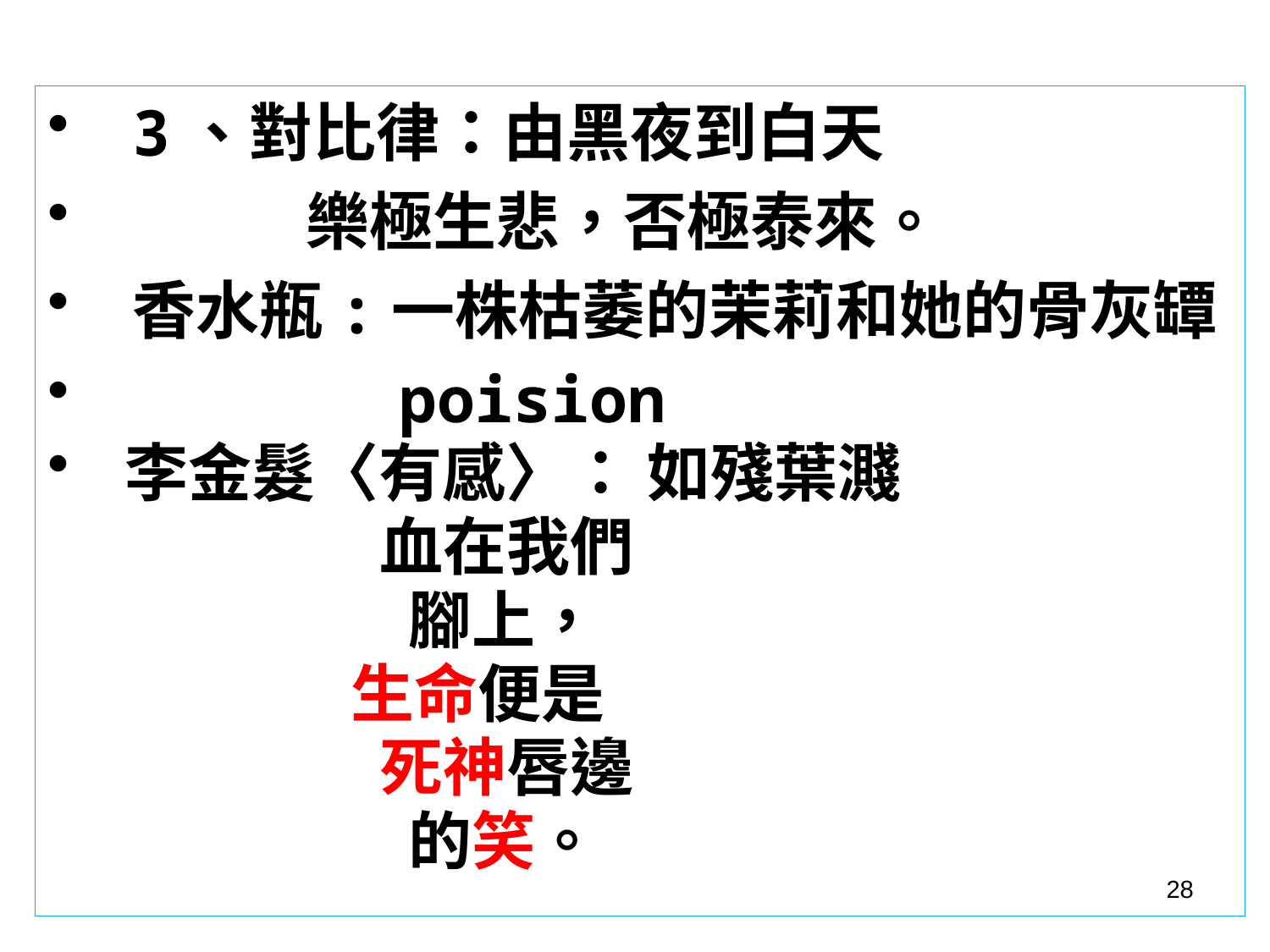

3、對比律：由黑夜到白天
           樂極生悲，否極泰來。
香水瓶:一株枯萎的茉莉和她的骨灰罈
       poision
 李金髮〈有感〉： 如殘葉濺
                      血在我們
                        腳上，
                    生命便是
                      死神唇邊
                        的笑。

28